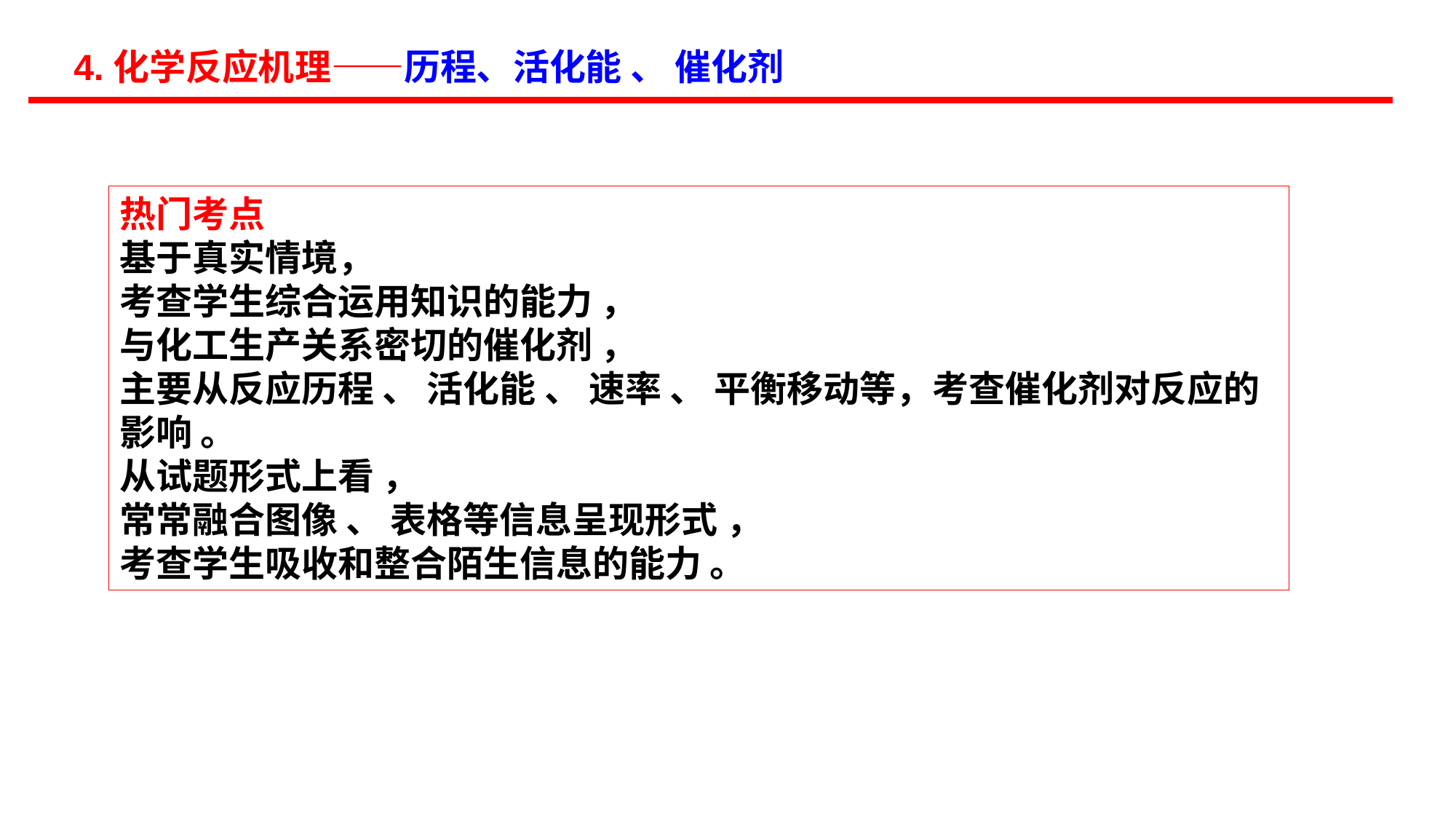

4.化学反应机理——历程、活化能 、 催化剂
热门考点
基于真实情境，
考查学生综合运用知识的能力 ，
与化工生产关系密切的催化剂 ，
主要从反应历程 、 活化能 、 速率 、 平衡移动等，考查催化剂对反应的影响 。
从试题形式上看 ，
常常融合图像 、 表格等信息呈现形式 ，
考查学生吸收和整合陌生信息的能力 。